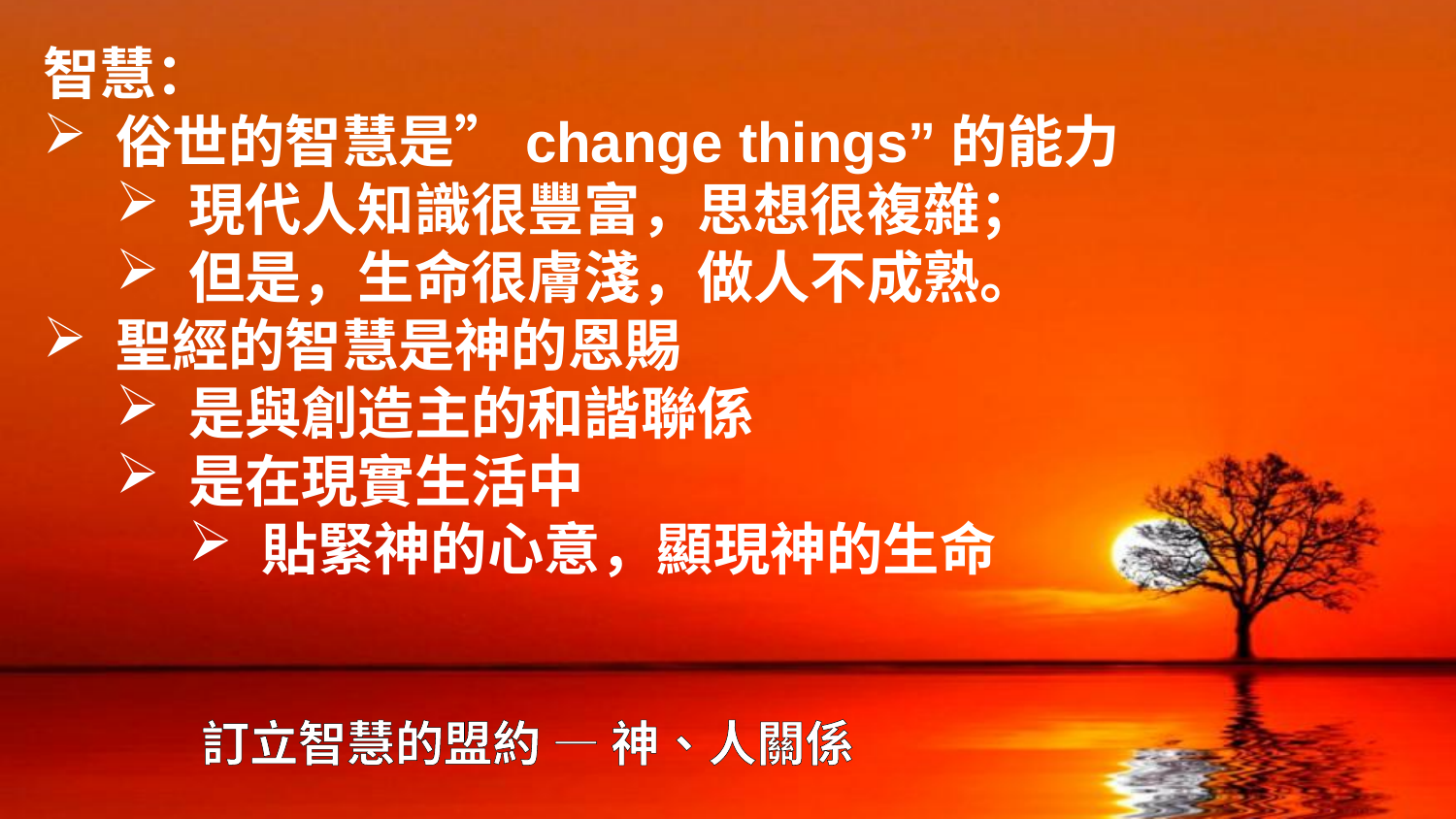

智慧：
俗世的智慧是”change things”的能力
現代人知識很豐富，思想很複雜；
但是，生命很膚淺，做人不成熟。
聖經的智慧是神的恩賜
是與創造主的和諧聯係
是在現實生活中
貼緊神的心意，顯現神的生命
# 訂立智慧的盟約 — 神、人關係